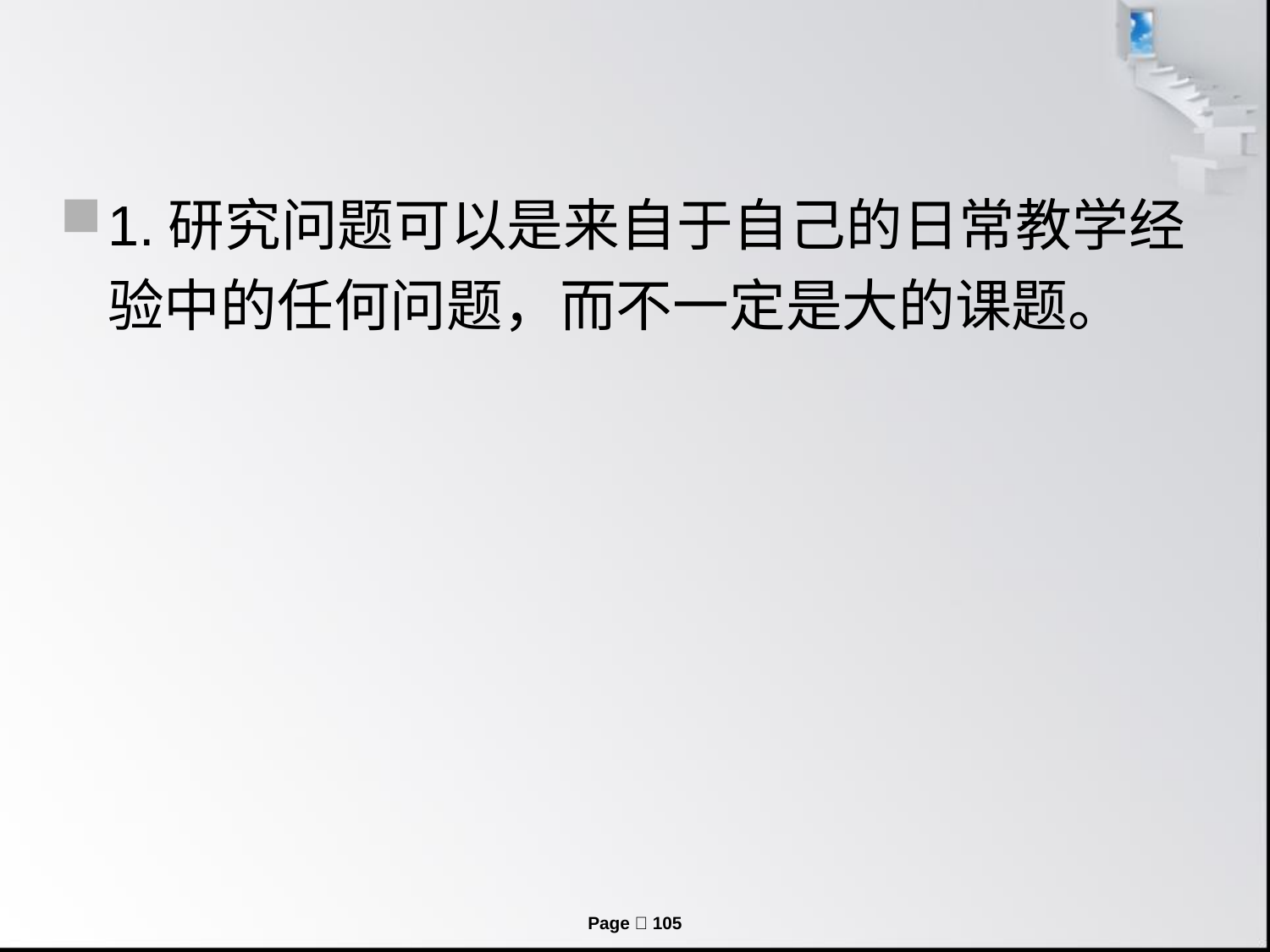

1.研究问题可以是来自于自己的日常教学经验中的任何问题，而不一定是大的课题。